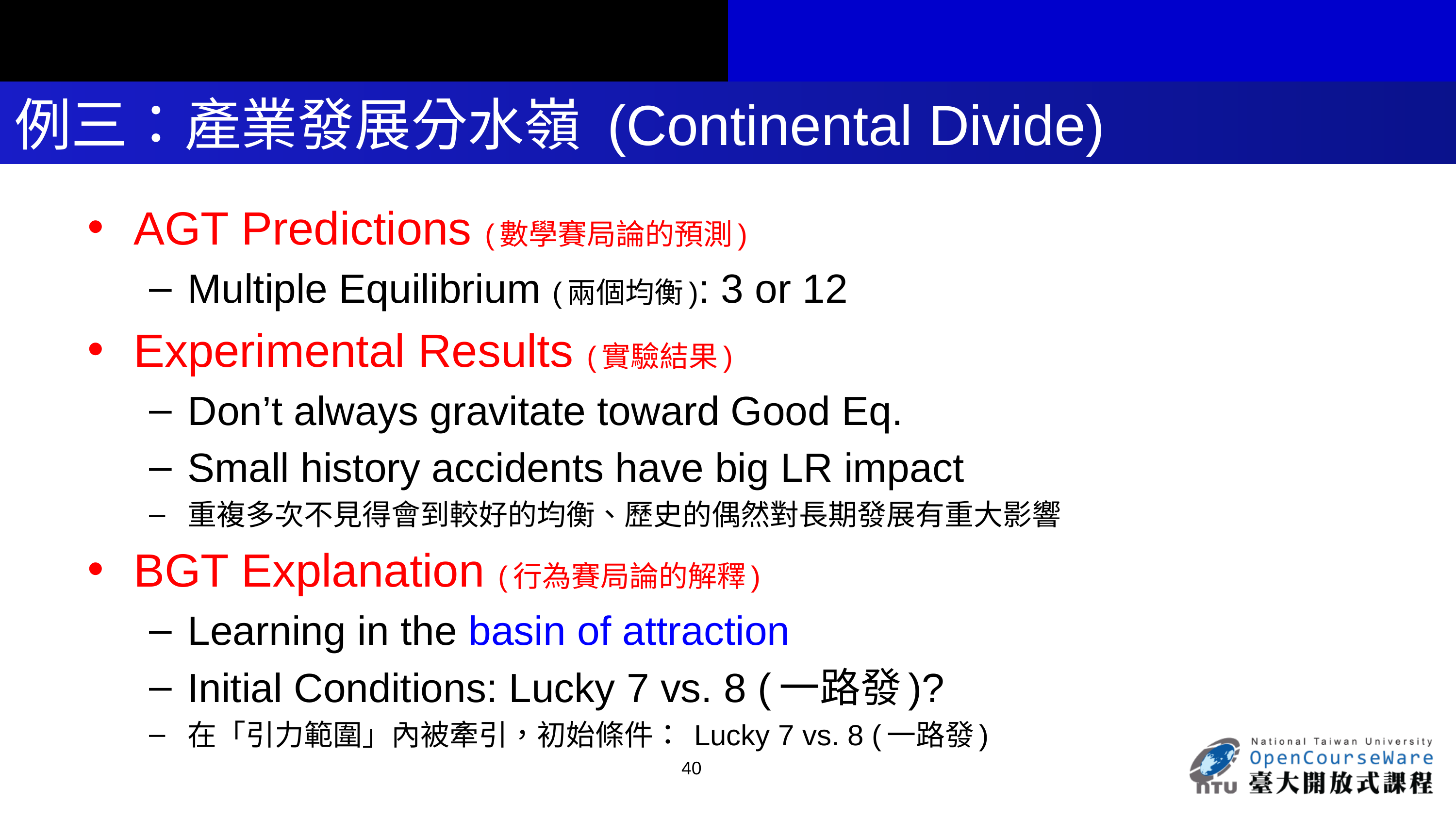

# 例三：產業發展分水嶺 (Continental Divide)
AGT Predictions (數學賽局論的預測)
Multiple Equilibrium (兩個均衡): 3 or 12
Experimental Results (實驗結果)
Don’t always gravitate toward Good Eq.
Small history accidents have big LR impact
重複多次不見得會到較好的均衡、歷史的偶然對長期發展有重大影響
BGT Explanation (行為賽局論的解釋)
Learning in the basin of attraction
Initial Conditions: Lucky 7 vs. 8 (一路發)?
在「引力範圍」內被牽引，初始條件： Lucky 7 vs. 8 (一路發)